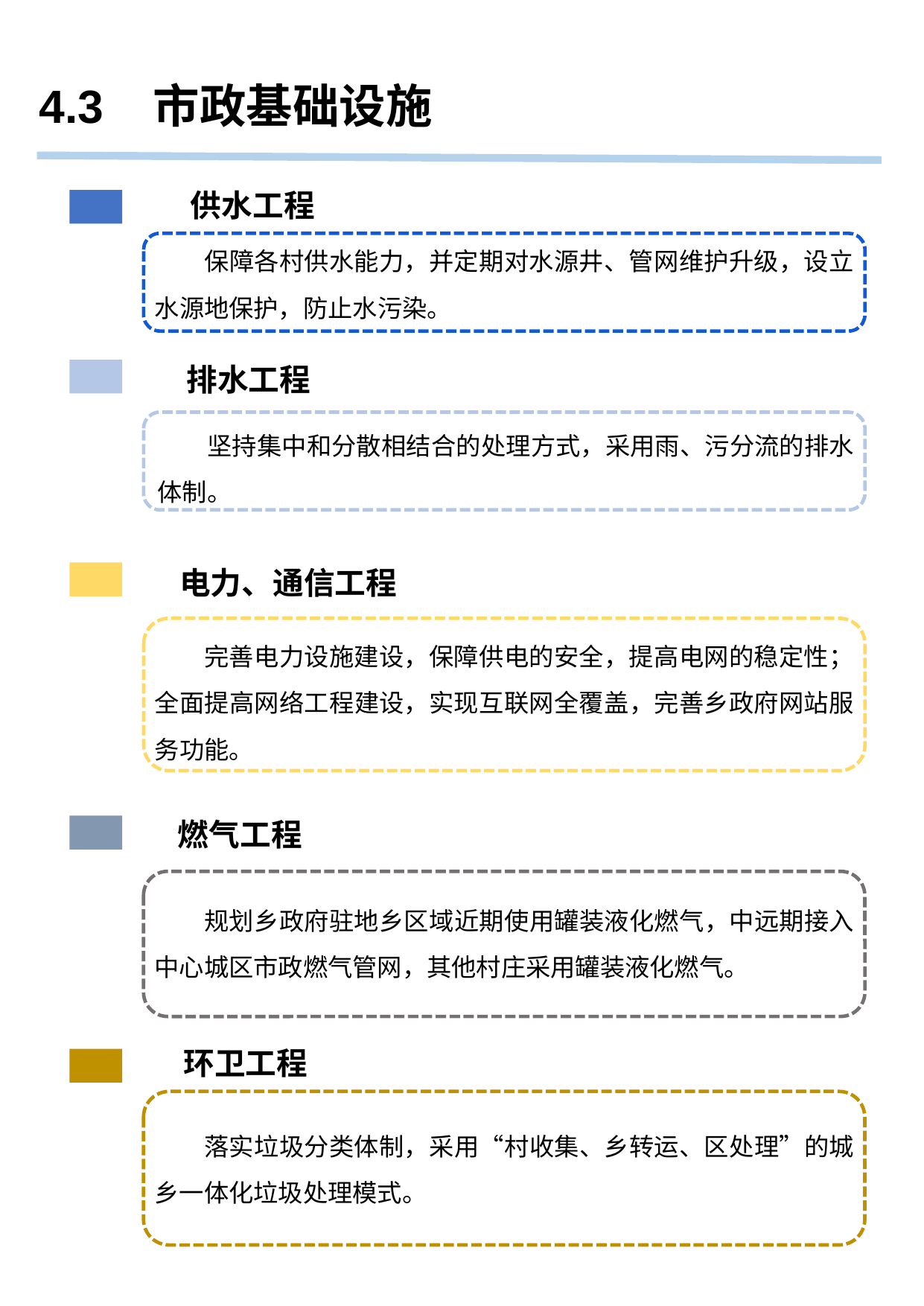

4.3   市政基础设施
    供水工程

保障各村供水能力，并定期对水源井、管网维护升级，设立水源地保护，防止水污染。

   排水工程

坚持集中和分散相结合的处理方式，采用雨、污分流的排水体制。

  电力、通信工程

完善电力设施建设，保障供电的安全，提高电网的稳定性；全面提高网络工程建设，实现互联网全覆盖，完善乡政府网站服务功能。
    燃气工程

规划乡政府驻地乡区域近期使用罐装液化燃气，中远期接入中心城区市政燃气管网，其他村庄采用罐装液化燃气。
   环卫工程

落实垃圾分类体制，采用“村收集、乡转运、区处理”的城乡一体化垃圾处理模式。